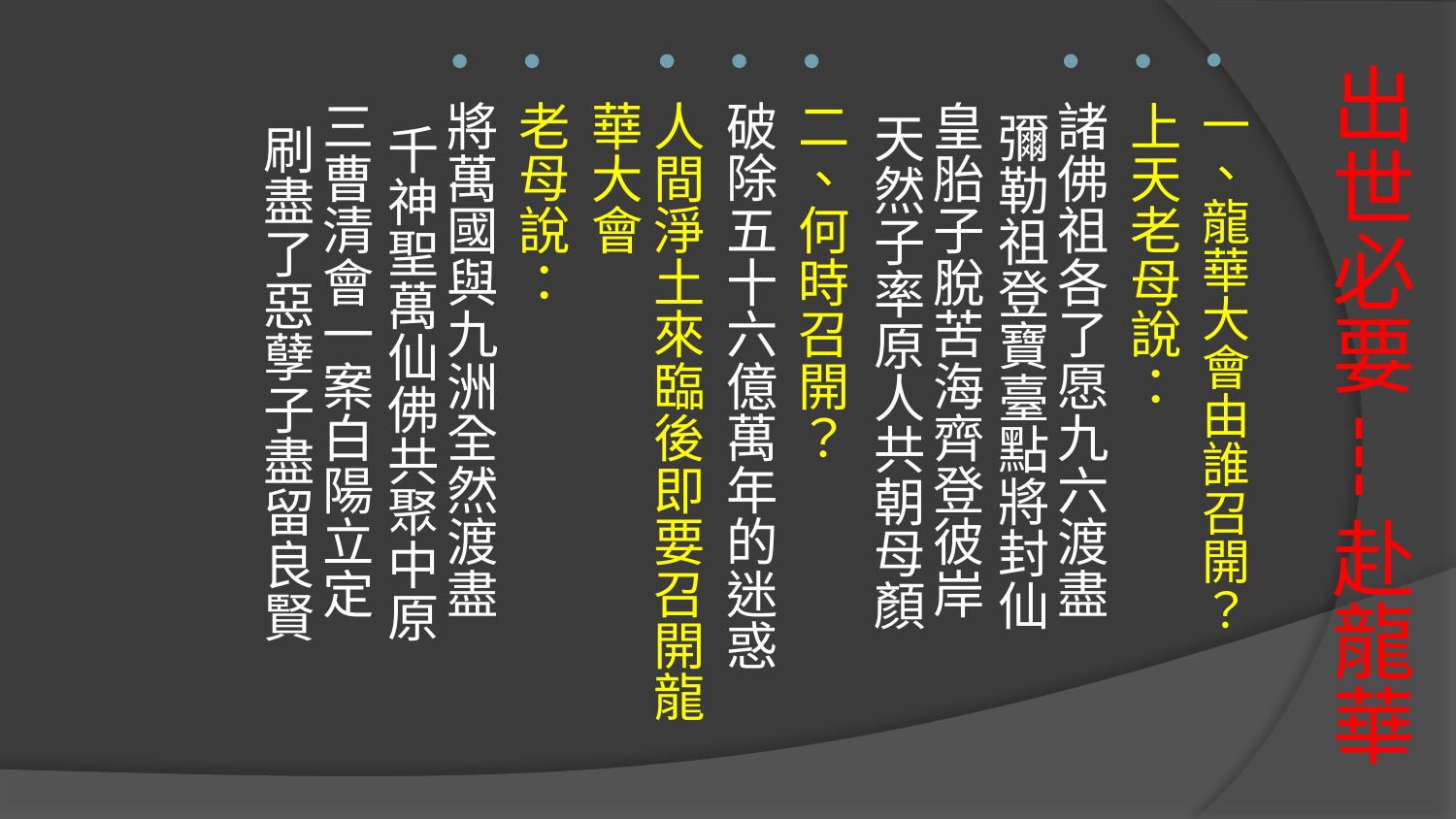

一、龍華大會由誰召開？
上天老母說：
諸佛祖各了愿九六渡盡               彌勒祖登寶臺點將封仙
皇胎子脫苦海齊登彼岸               天然子率原人共朝母顏
二、何時召開？
破除五十六億萬年的迷惑
人間淨土來臨後即要召開龍華大會
老母說：
將萬國與九洲全然渡盡                千神聖萬仙佛共聚中原
三曹清會一案白陽立定                刷盡了惡孽子盡留良賢

# 出世必要---赴龍華